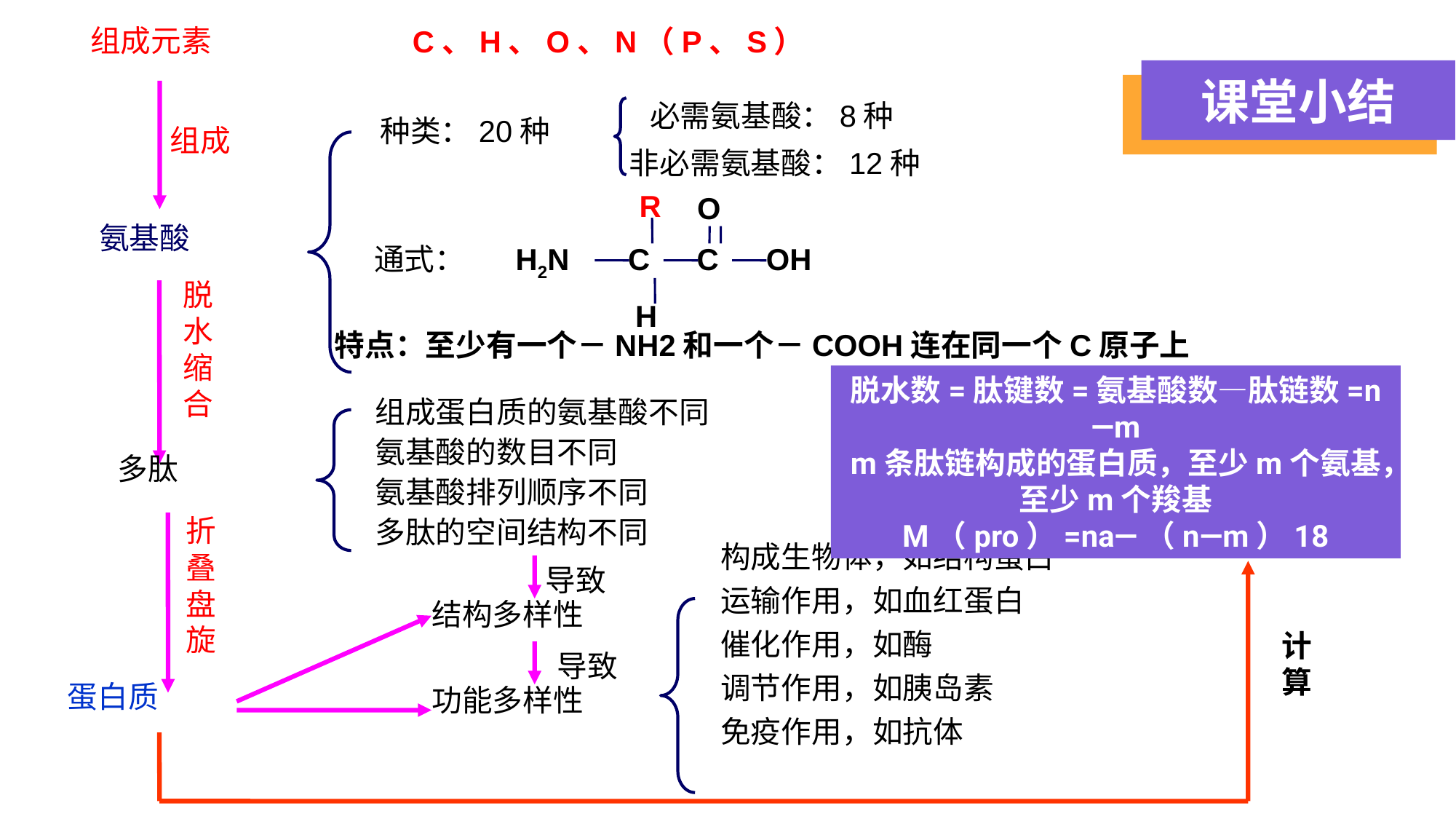

组成元素
C、H、O、N（P、S）
课堂小结
课堂小结

  必需氨基酸：8种
非必需氨基酸：12种

种类：20种
组成

R
O
氨基酸

通式：
H2N
C
C
OH

脱水缩合

H
特点：至少有一个－NH2和一个－COOH连在同一个C原子上
脱水数=肽键数=氨基酸数—肽链数=n—m
m条肽链构成的蛋白质，至少m个氨基，至少m个羧基
M（pro）=na—（n—m）18
组成蛋白质的氨基酸不同
氨基酸的数目不同
氨基酸排列顺序不同
多肽的空间结构不同

多肽
折叠盘旋

构成生物体，如结构蛋白
运输作用，如血红蛋白
催化作用，如酶
调节作用，如胰岛素
免疫作用，如抗体
导致

计算

结构多样性

导致

蛋白质
功能多样性